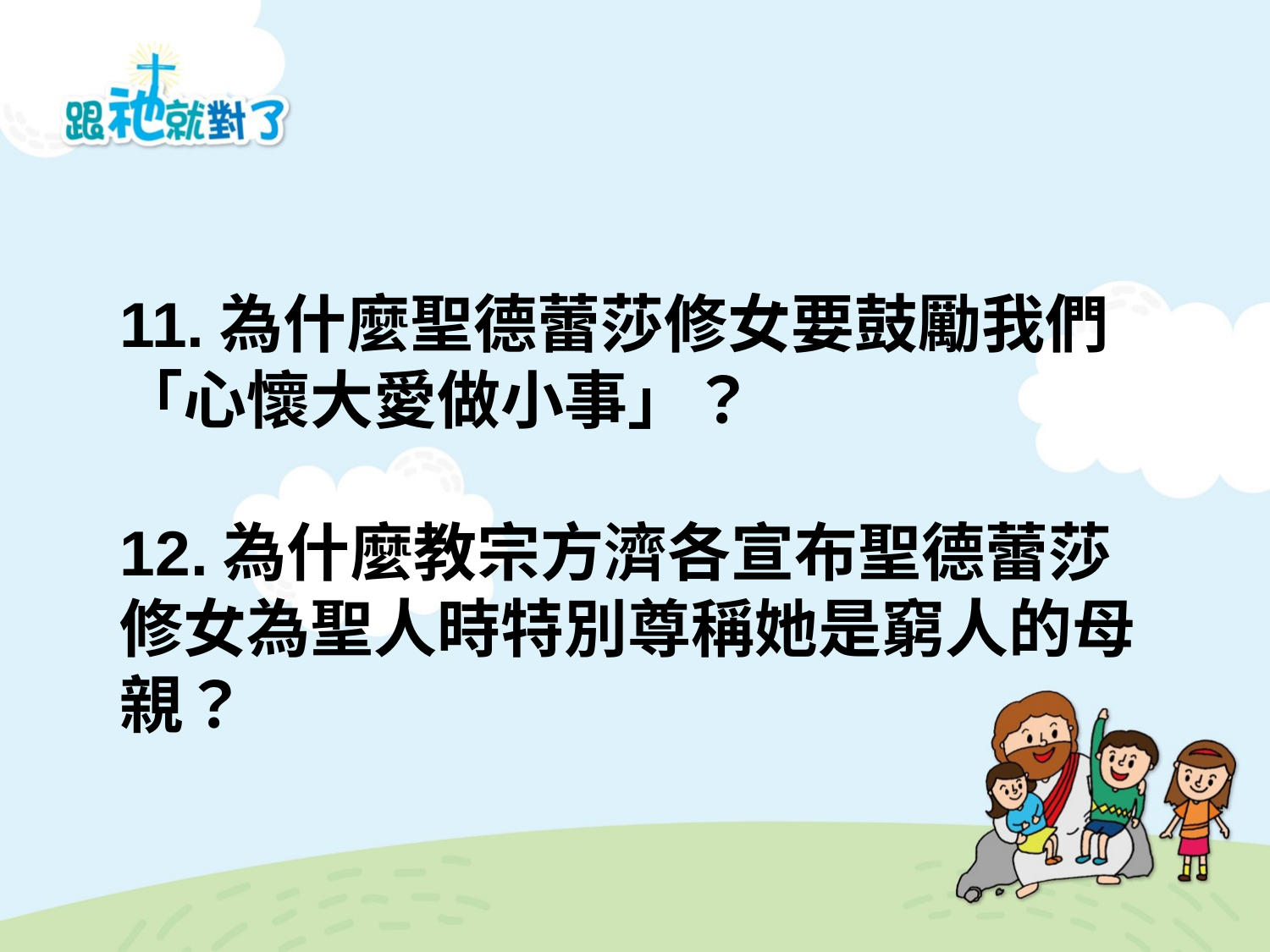

11.為什麼聖德蕾莎修女要鼓勵我們「心懷大愛做小事」？

12.為什麼教宗方濟各宣布聖德蕾莎修女為聖人時特別尊稱她是窮人的母親？